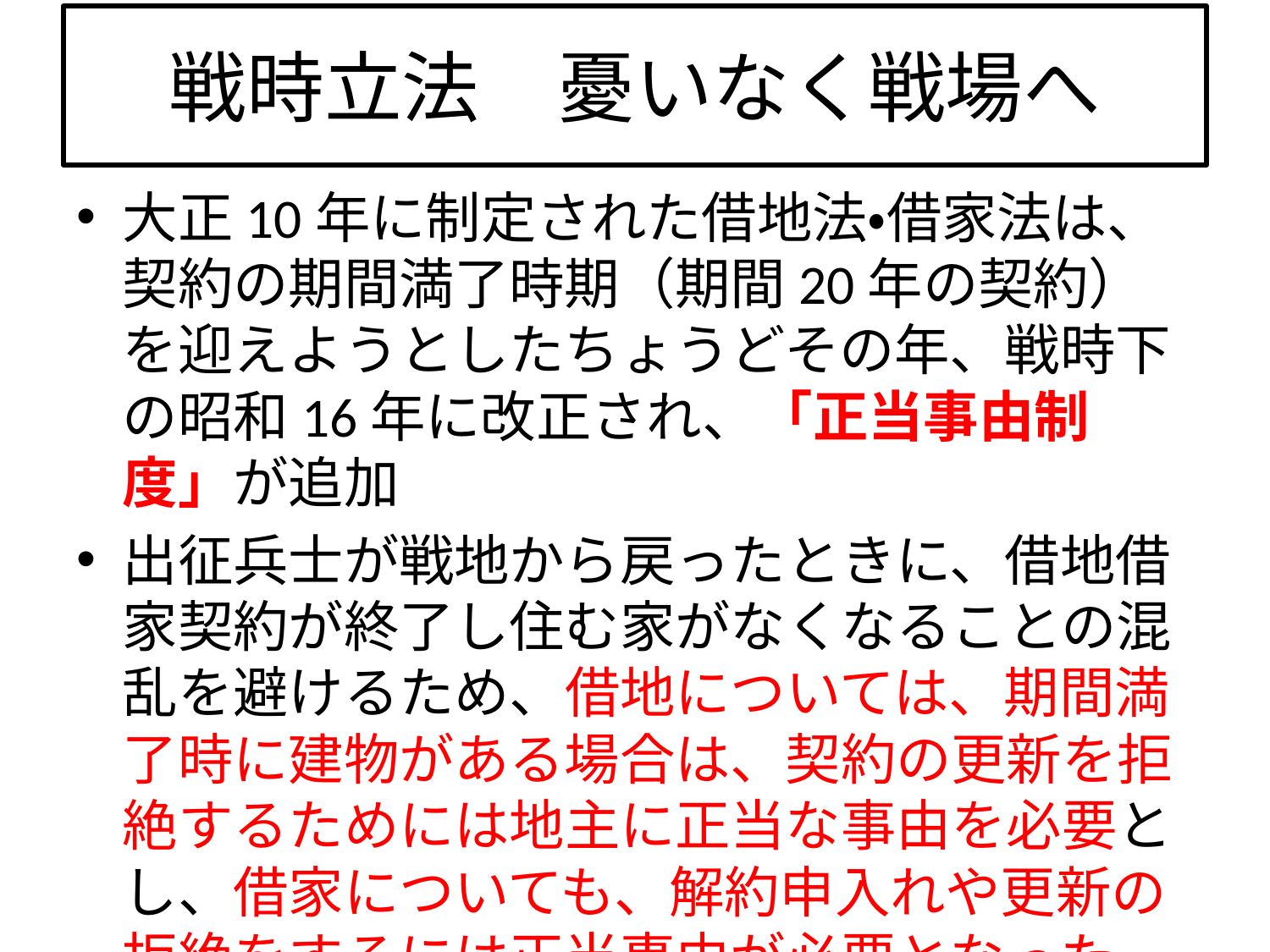

# 戦時立法　憂いなく戦場へ
大正10年に制定された借地法・借家法は、契約の期間満了時期（期間20年の契約）を迎えようとしたちょうどその年、戦時下の昭和16年に改正され、「正当事由制度」が追加
出征兵士が戦地から戻ったときに、借地借家契約が終了し住む家がなくなることの混乱を避けるため、借地については、期間満了時に建物がある場合は、契約の更新を拒絶するためには地主に正当な事由を必要とし、借家についても、解約申入れや更新の拒絶をするには正当事由が必要となった。